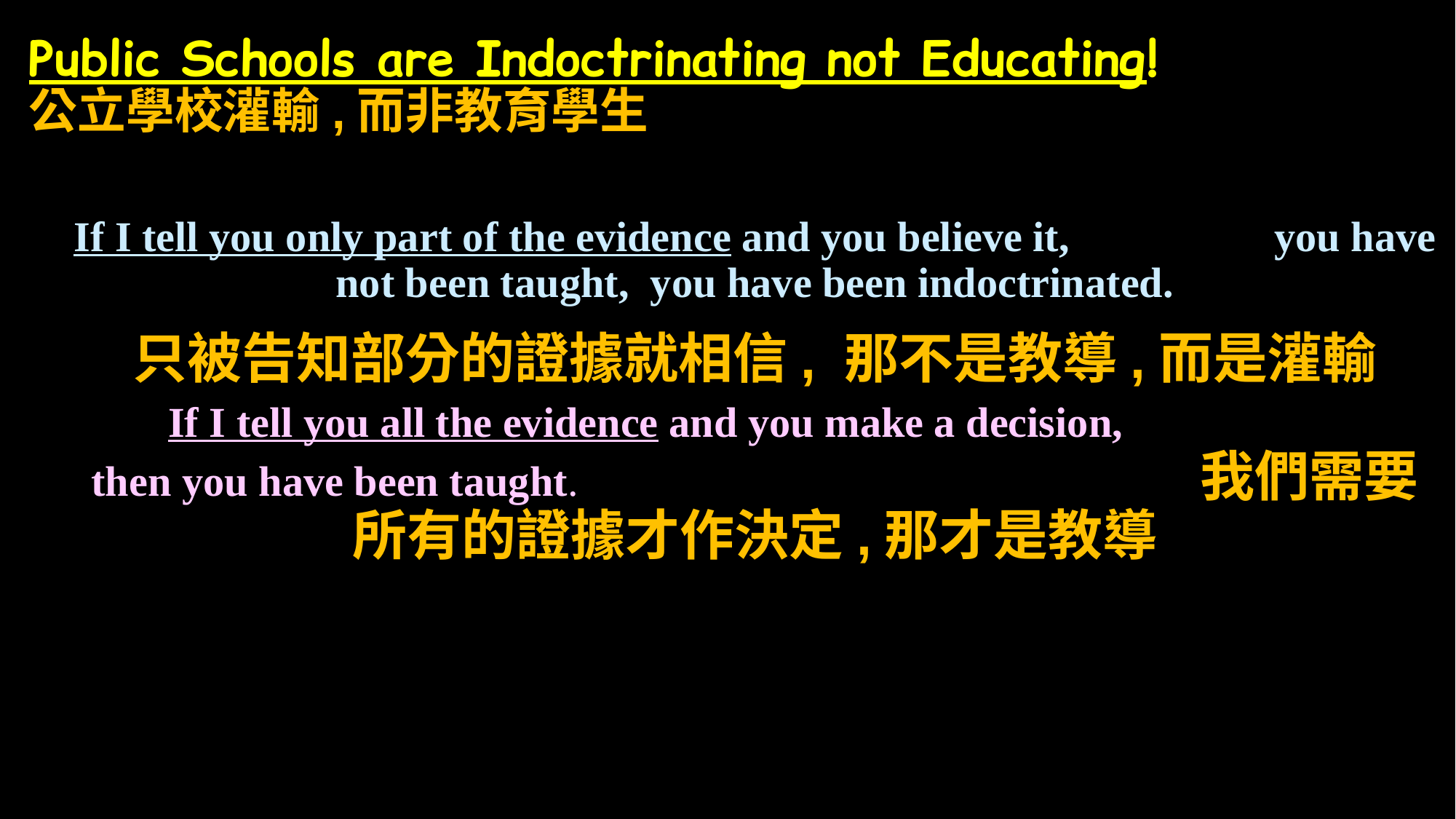

# Public Schools are Indoctrinating not Educating! 公立學校灌輸,而非教育學生
If I tell you only part of the evidence and you believe it, 		you have not been taught,  you have been indoctrinated.
只被告知部分的證據就相信, 那不是教導,而是灌輸
     If I tell you all the evidence and you make a decision, 			then you have been taught. 					           我們需要所有的證據才作決定,那才是教導